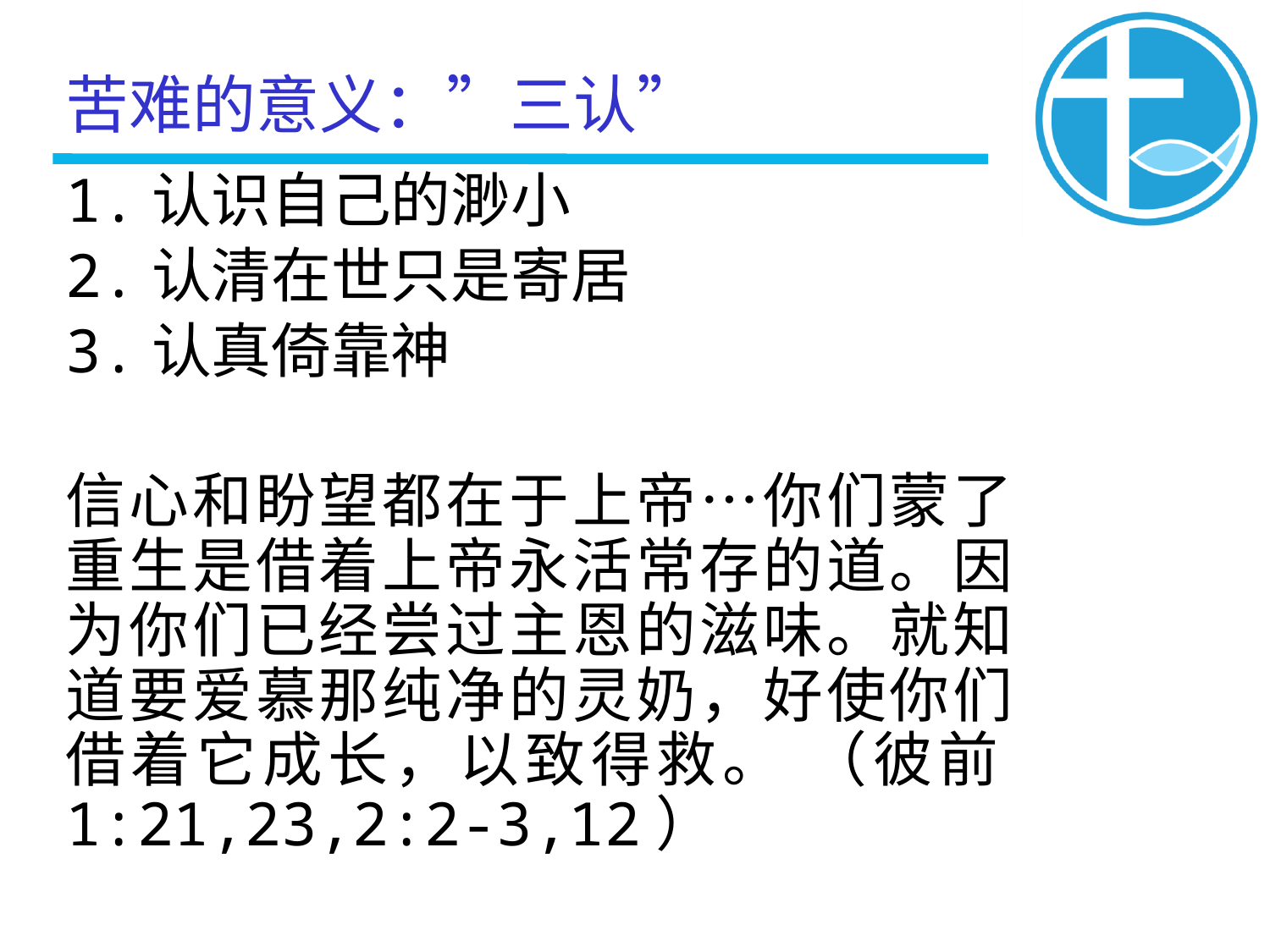

苦难的意义：”三认”
1.认识自己的渺小
2.认清在世只是寄居
3.认真倚靠神

信心和盼望都在于上帝…你们蒙了重生是借着上帝永活常存的道。因为你们已经尝过主恩的滋味。就知道要爱慕那纯净的灵奶，好使你们借着它成长，以致得救。 （彼前1:21,23,2:2-3,12）